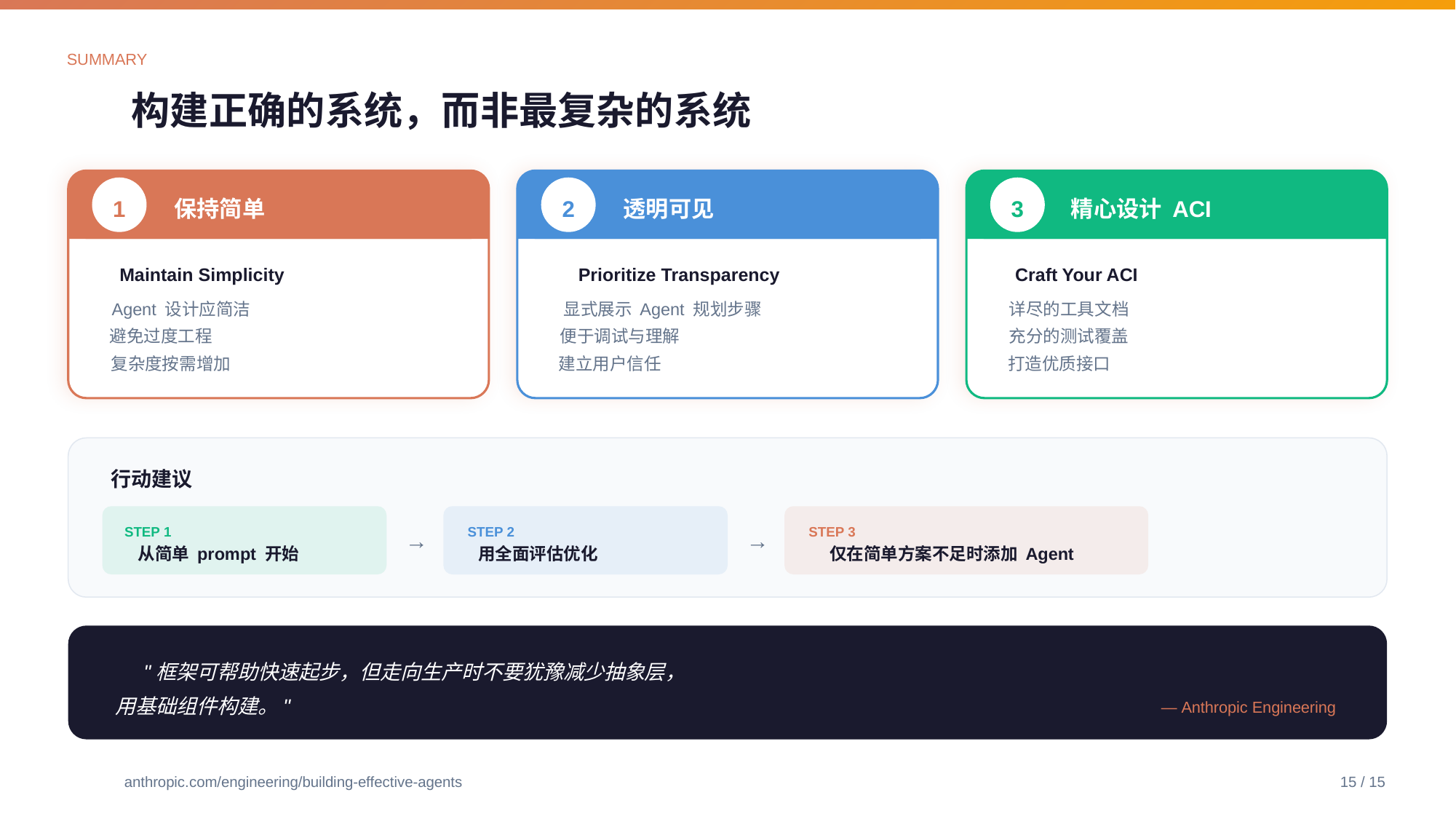

SUMMARY
构建正确的系统，而非最复杂的系统

1
保持简单
2
透明可见
3
精心设计 ACI

Maintain Simplicity
Prioritize Transparency
Craft Your ACI
Agent 设计应简洁
显式展示 Agent 规划步骤
详尽的工具文档
避免过度工程
便于调试与理解
充分的测试覆盖
复杂度按需增加
建立用户信任
打造优质接口

行动建议

STEP 1
STEP 2
STEP 3
→
→
从简单 prompt 开始
用全面评估优化
仅在简单方案不足时添加 Agent

"框架可帮助快速起步，但走向生产时不要犹豫减少抽象层，
用基础组件构建。"
— Anthropic Engineering
anthropic.com/engineering/building-effective-agents
15 / 15